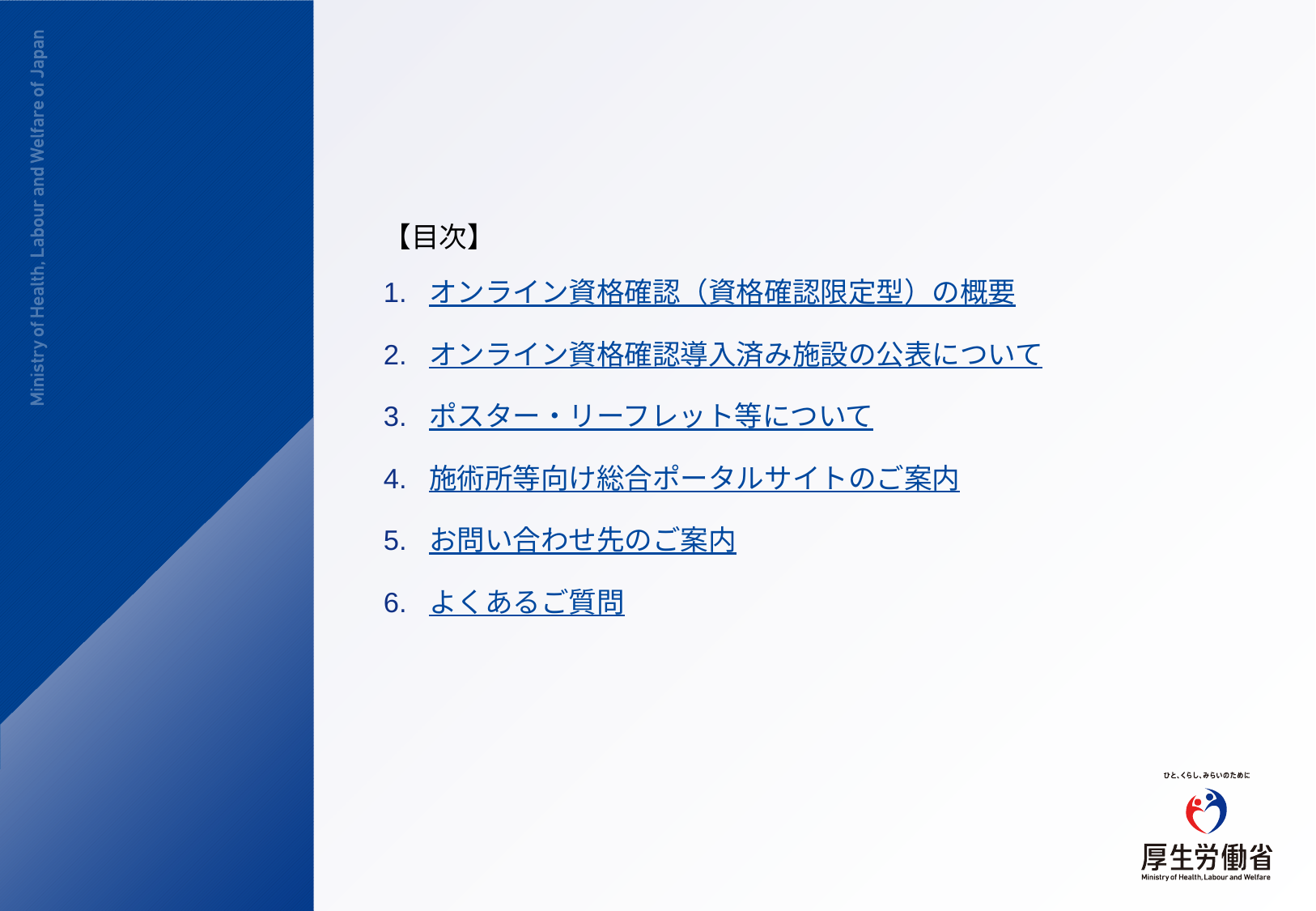

【目次】
オンライン資格確認（資格確認限定型）の概要
オンライン資格確認導入済み施設の公表について
ポスター・リーフレット等について
施術所等向け総合ポータルサイトのご案内
お問い合わせ先のご案内
よくあるご質問